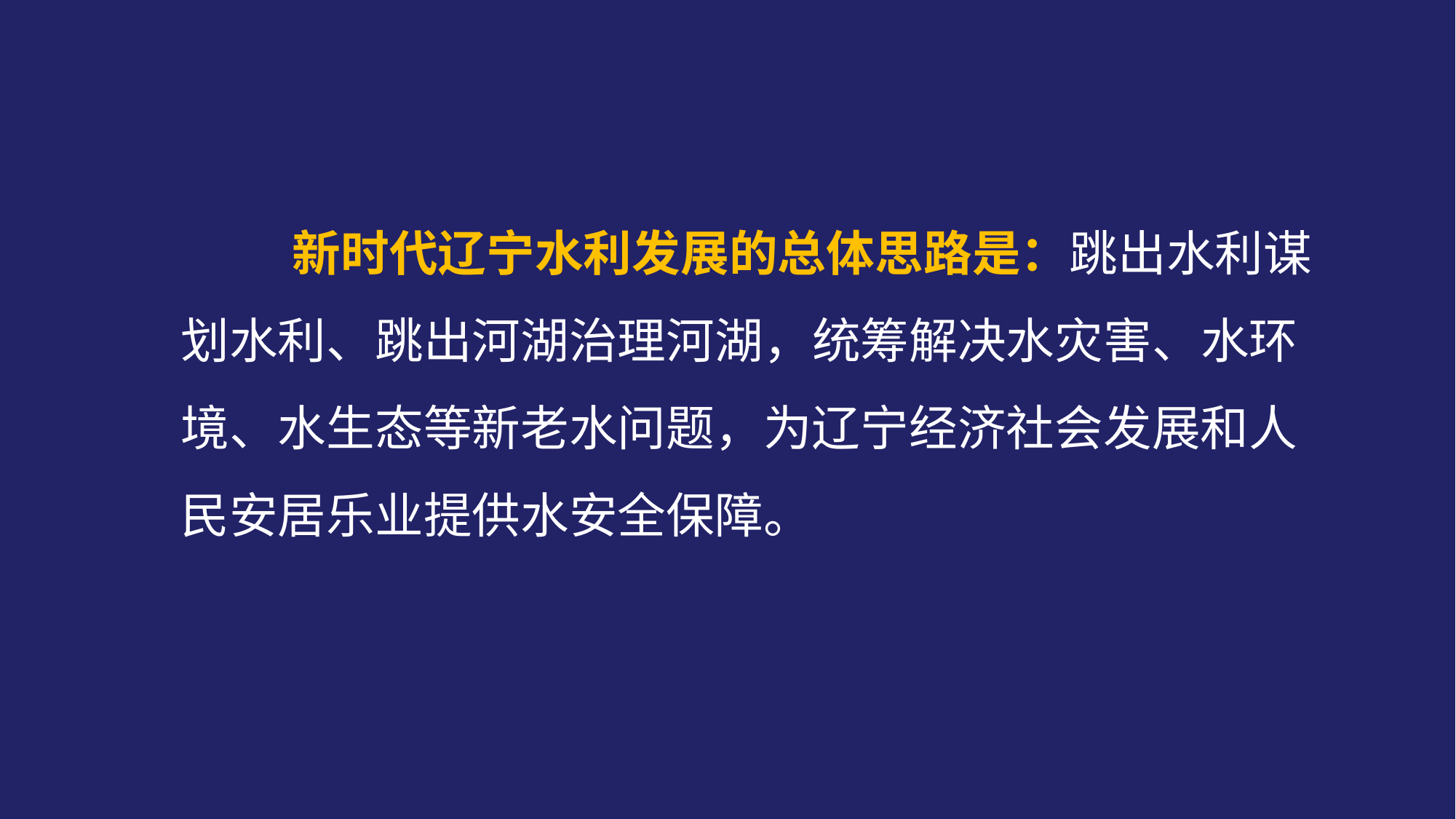

新时代辽宁水利发展的总体思路是：跳出水利谋划水利、跳出河湖治理河湖，统筹解决水灾害、水环境、水生态等新老水问题，为辽宁经济社会发展和人民安居乐业提供水安全保障。